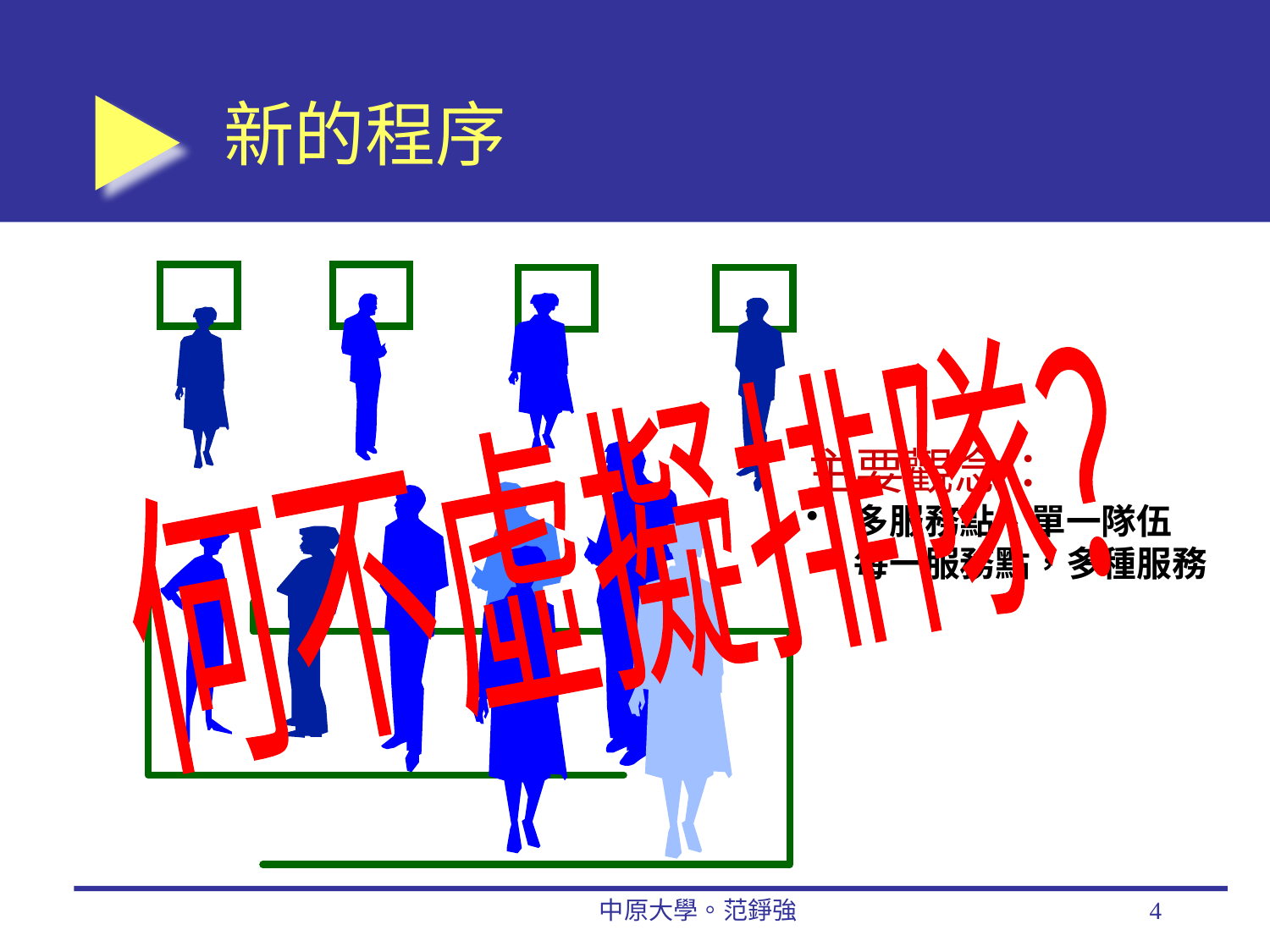

# 新的程序

何不虛擬排隊？
主要觀念：
多服務點、單一隊伍
每一服務點，多種服務

中原大學。范錚強
4